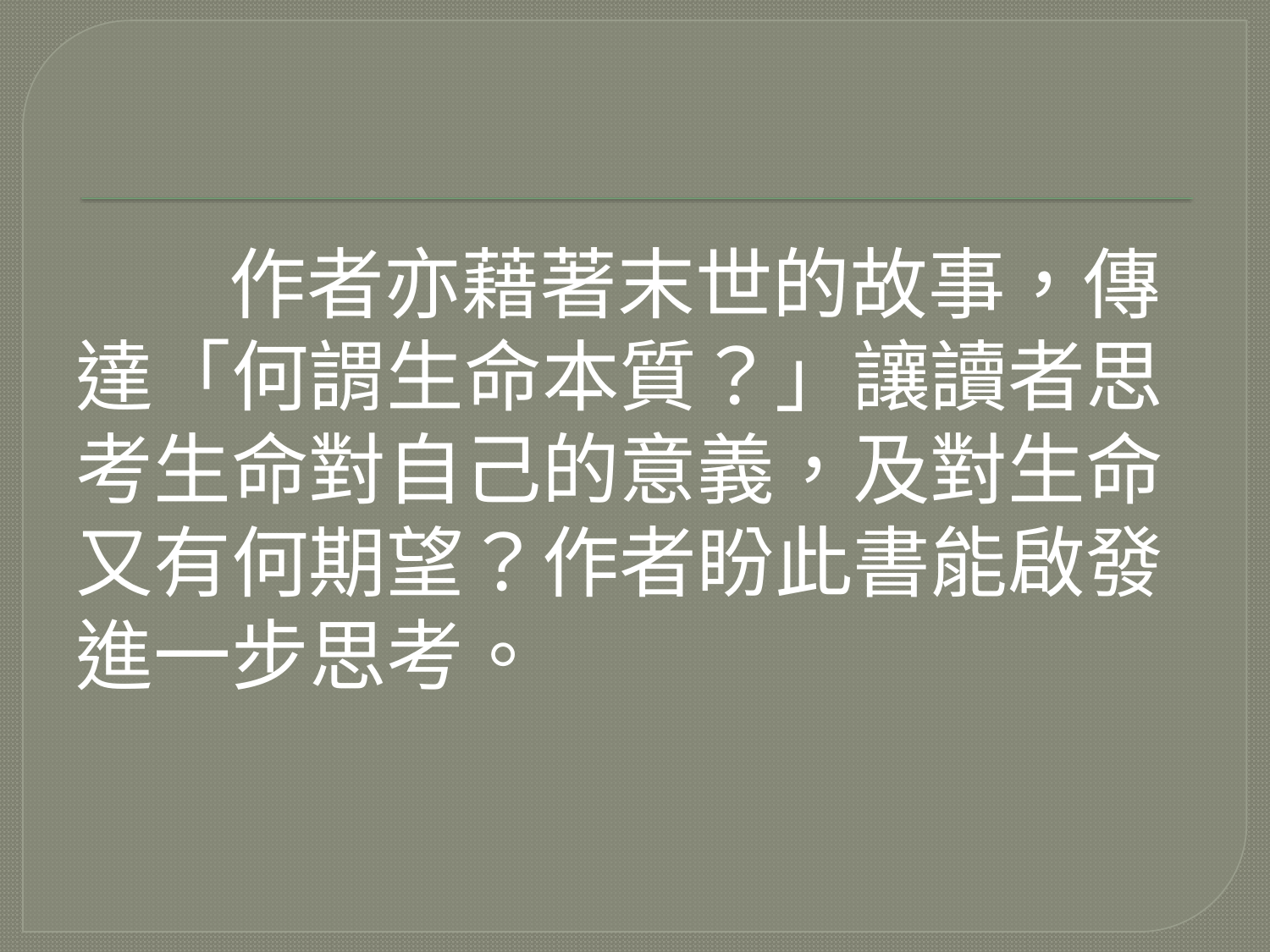

#
           作者亦藉著末世的故事，傳達「何謂生命本質？」讓讀者思考生命對自己的意義，及對生命又有何期望？作者盼此書能啟發進一步思考。